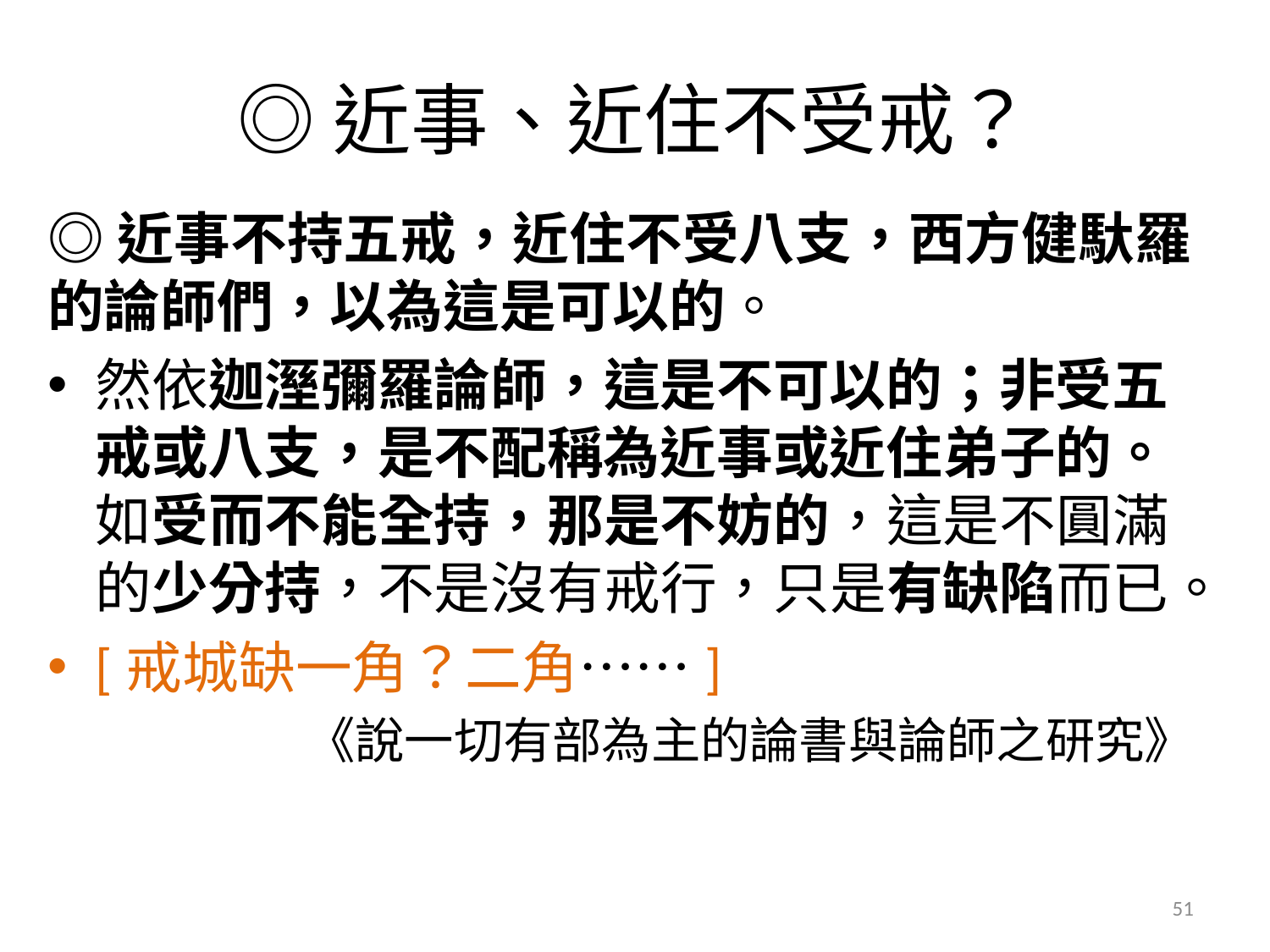

# ◎近事、近住不受戒？
◎近事不持五戒，近住不受八支，西方健馱羅的論師們，以為這是可以的。
然依迦溼彌羅論師，這是不可以的；非受五戒或八支，是不配稱為近事或近住弟子的。如受而不能全持，那是不妨的，這是不圓滿的少分持，不是沒有戒行，只是有缺陷而已。
[戒城缺一角？二角……]
《說一切有部為主的論書與論師之研究》
51